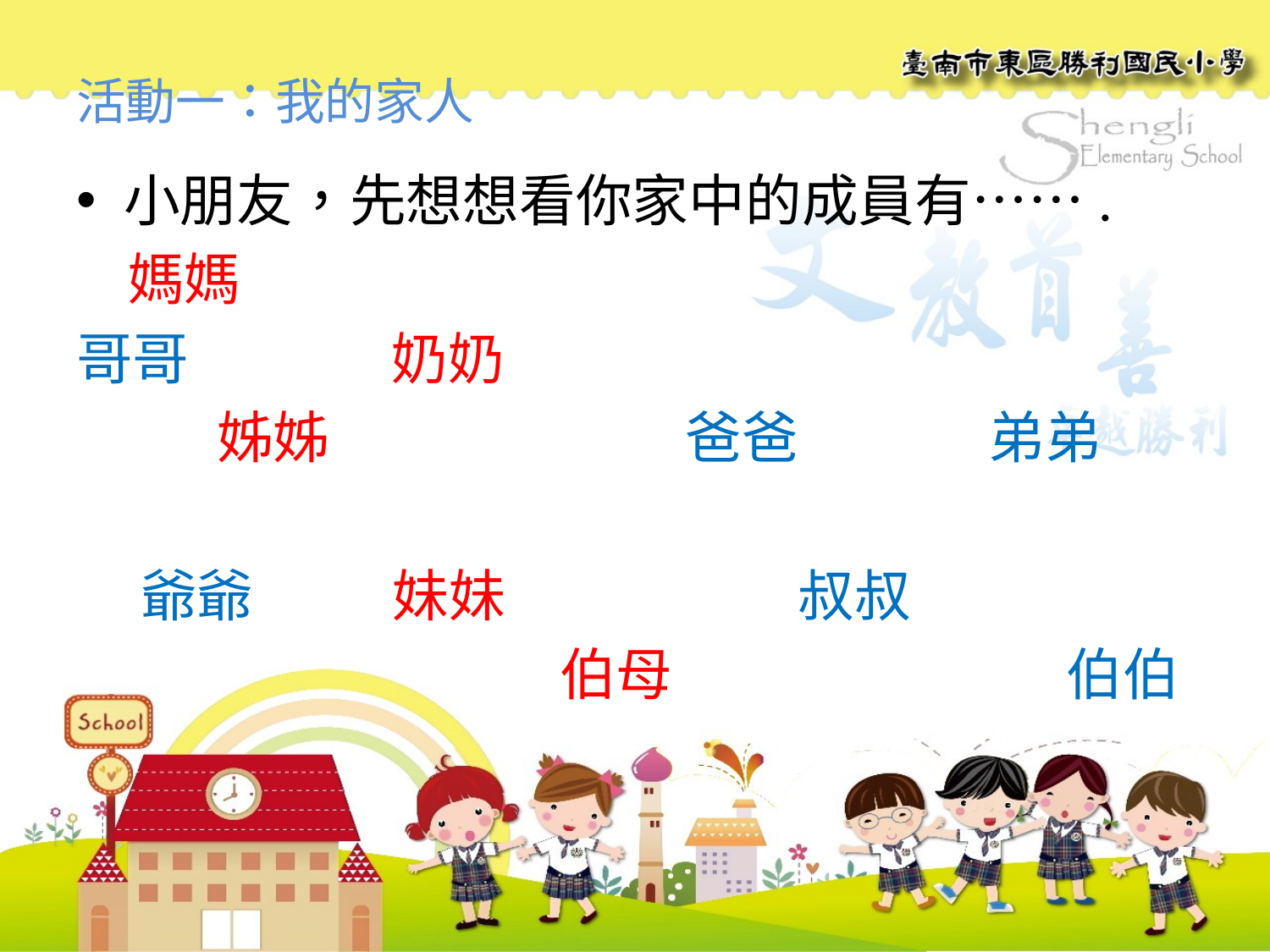

# 活動一：我的家人
小朋友，先想想看你家中的成員有…….
   媽媽
哥哥                奶奶
          姊姊                            爸爸               弟弟

    爺爺           妹妹                       叔叔
                                     伯母                               伯伯